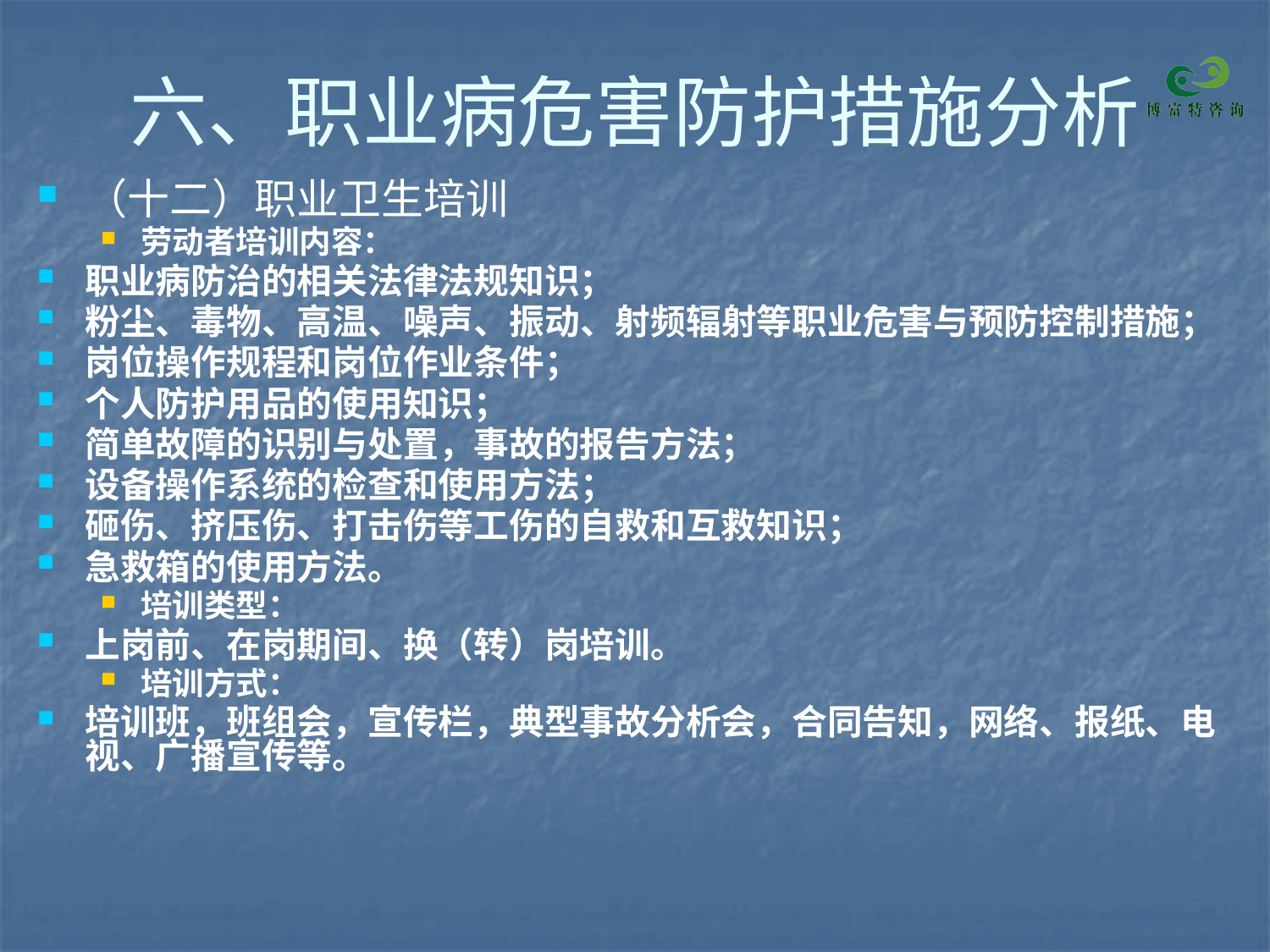

# 六、职业病危害防护措施分析
（十二）职业卫生培训
劳动者培训内容：
职业病防治的相关法律法规知识；
粉尘、毒物、高温、噪声、振动、射频辐射等职业危害与预防控制措施；
岗位操作规程和岗位作业条件；
个人防护用品的使用知识；
简单故障的识别与处置，事故的报告方法；
设备操作系统的检查和使用方法；
砸伤、挤压伤、打击伤等工伤的自救和互救知识；
急救箱的使用方法。
培训类型：
上岗前、在岗期间、换（转）岗培训。
培训方式：
培训班，班组会，宣传栏，典型事故分析会，合同告知，网络、报纸、电视、广播宣传等。